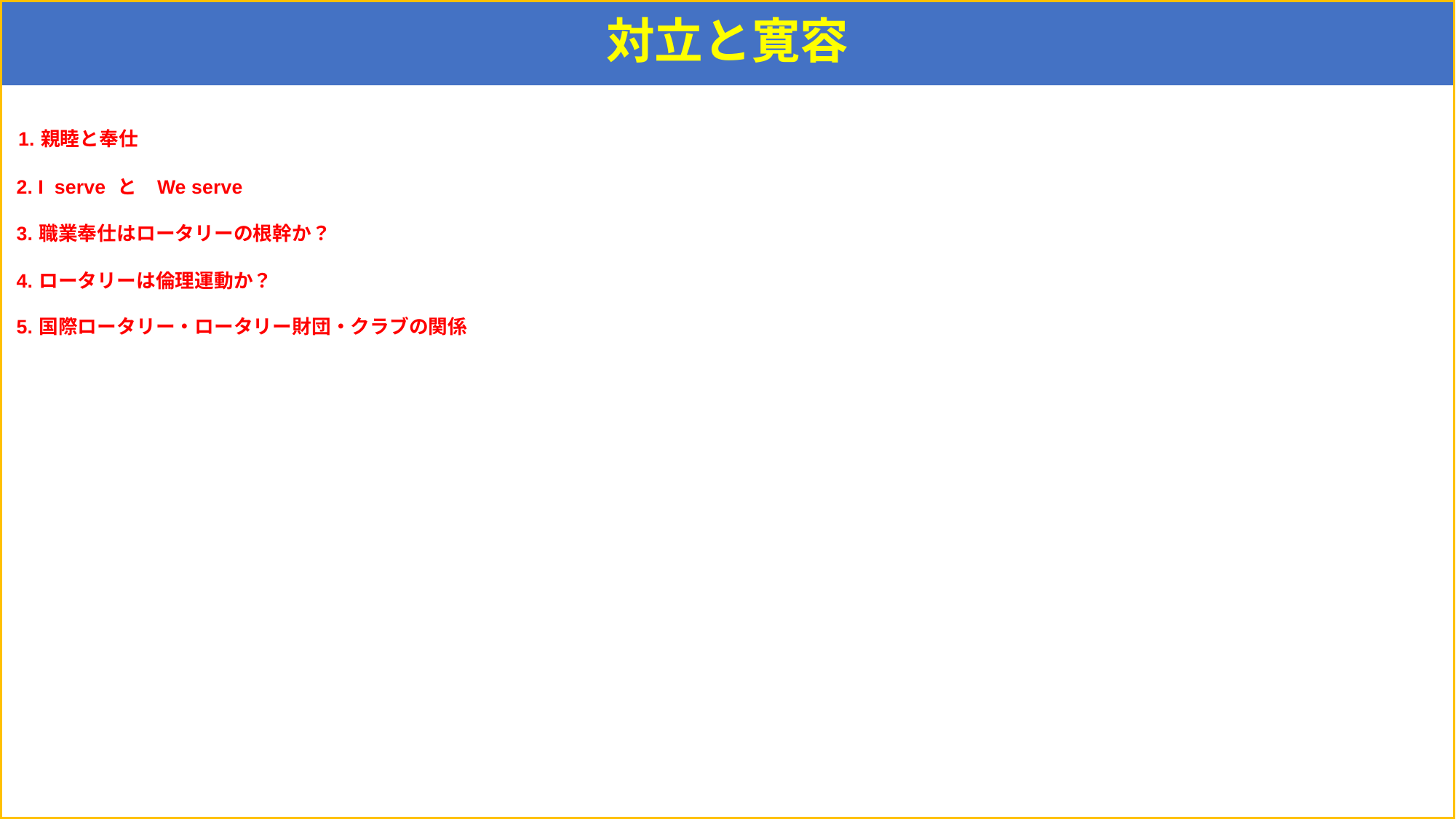

# 対立と寛容

 1. 親睦と奉仕

 2. I  serve  と　We serve

 3. 職業奉仕はロータリーの根幹か？

 4. ロータリーは倫理運動か？

 5. 国際ロータリー・ロータリー財団・クラブの関係